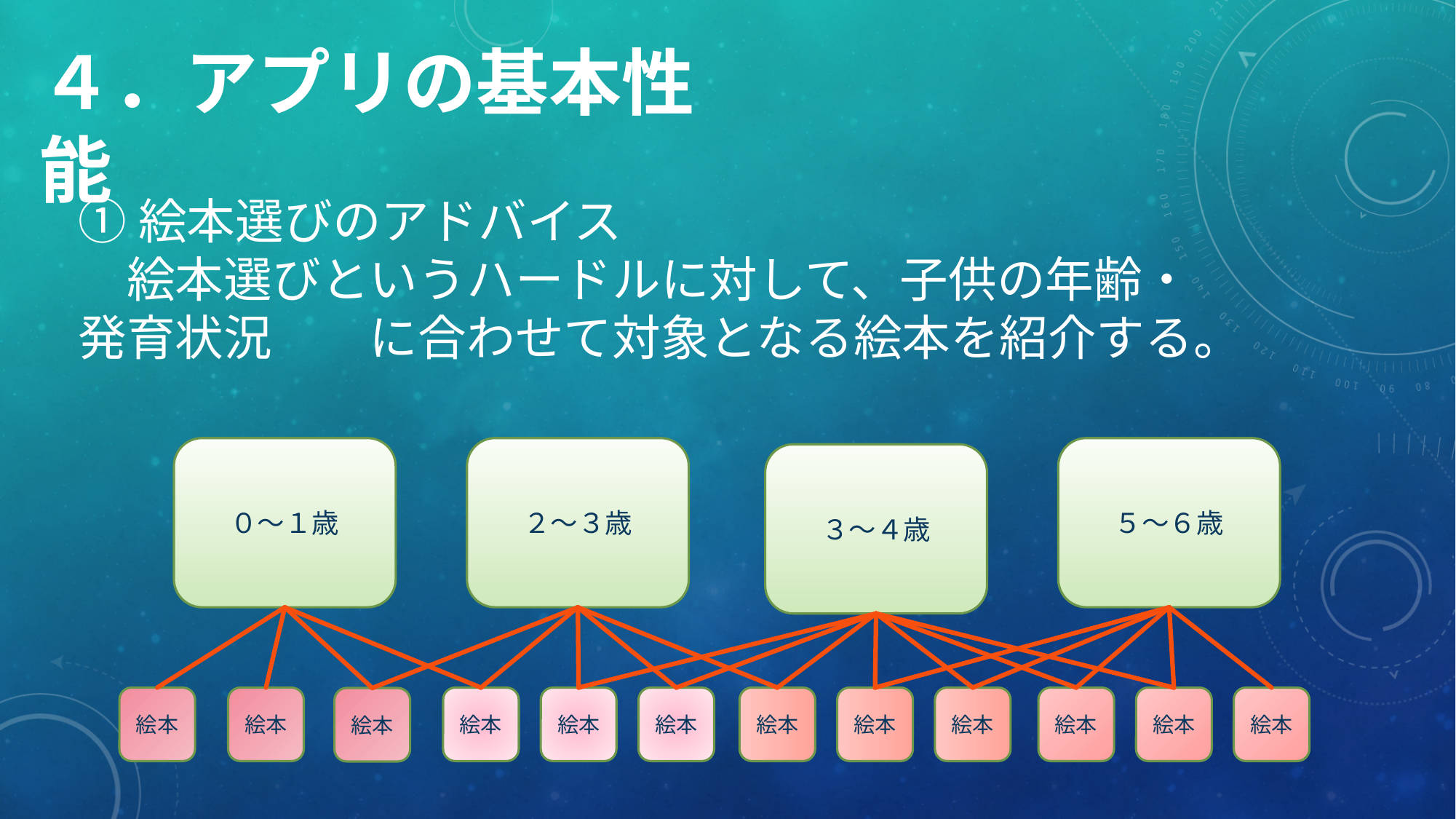

４．アプリの基本性能
①絵本選びのアドバイス
　絵本選びというハードルに対して、子供の年齢・発育状況　　に合わせて対象となる絵本を紹介する。
０～１歳
２～３歳
５～６歳
３～４歳
絵本
絵本
絵本
絵本
絵本
絵本
絵本
絵本
絵本
絵本
絵本
絵本